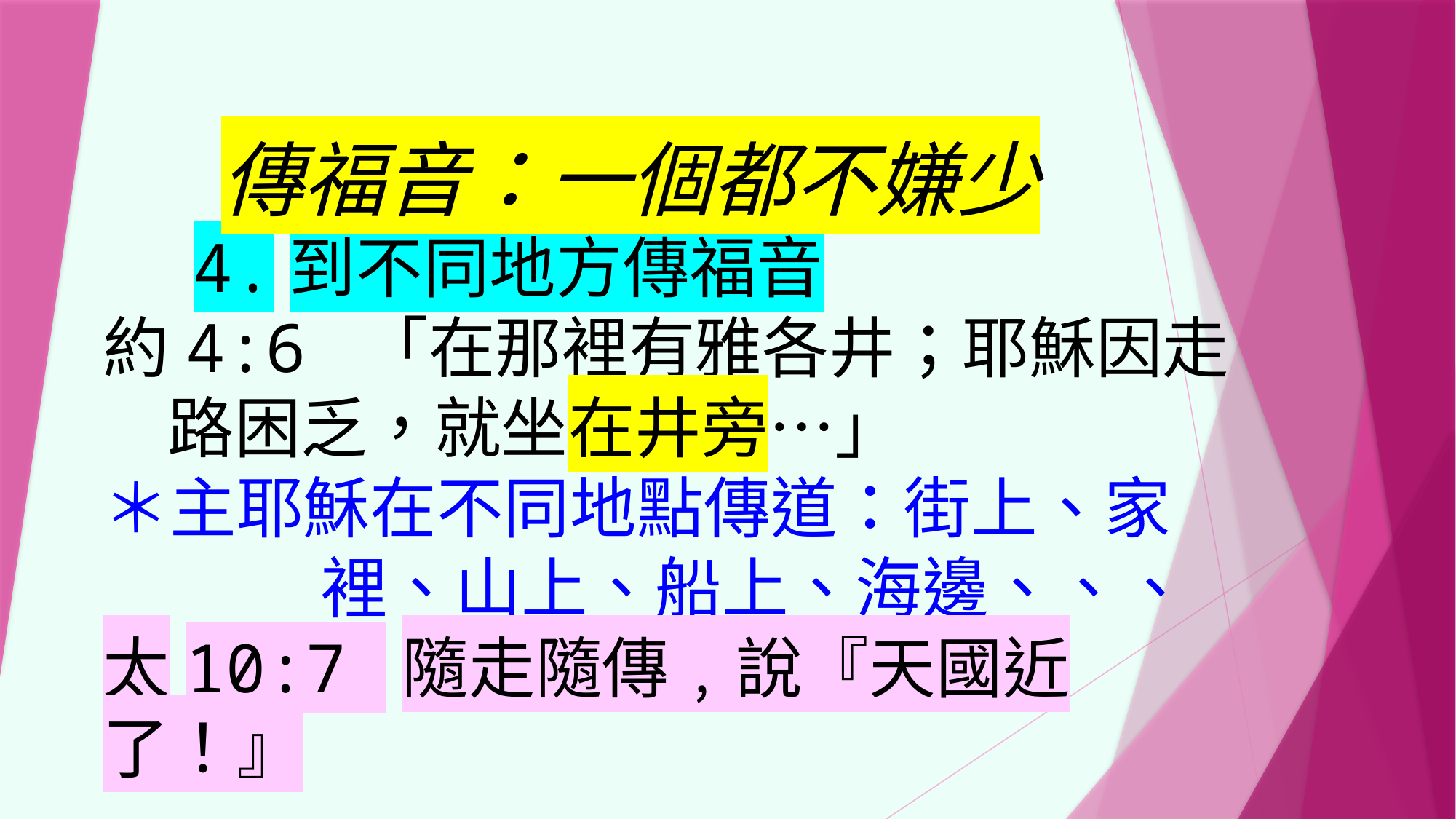

傳福音：一個都不嫌少
4.到不同地方傳福音
約4:6 「在那裡有雅各井；耶穌因走路困乏，就坐在井旁…」
＊主耶穌在不同地點傳道：街上、家  		裡、山上、船上、海邊、、、
太10:7 隨走隨傳﹐說『天國近了！』